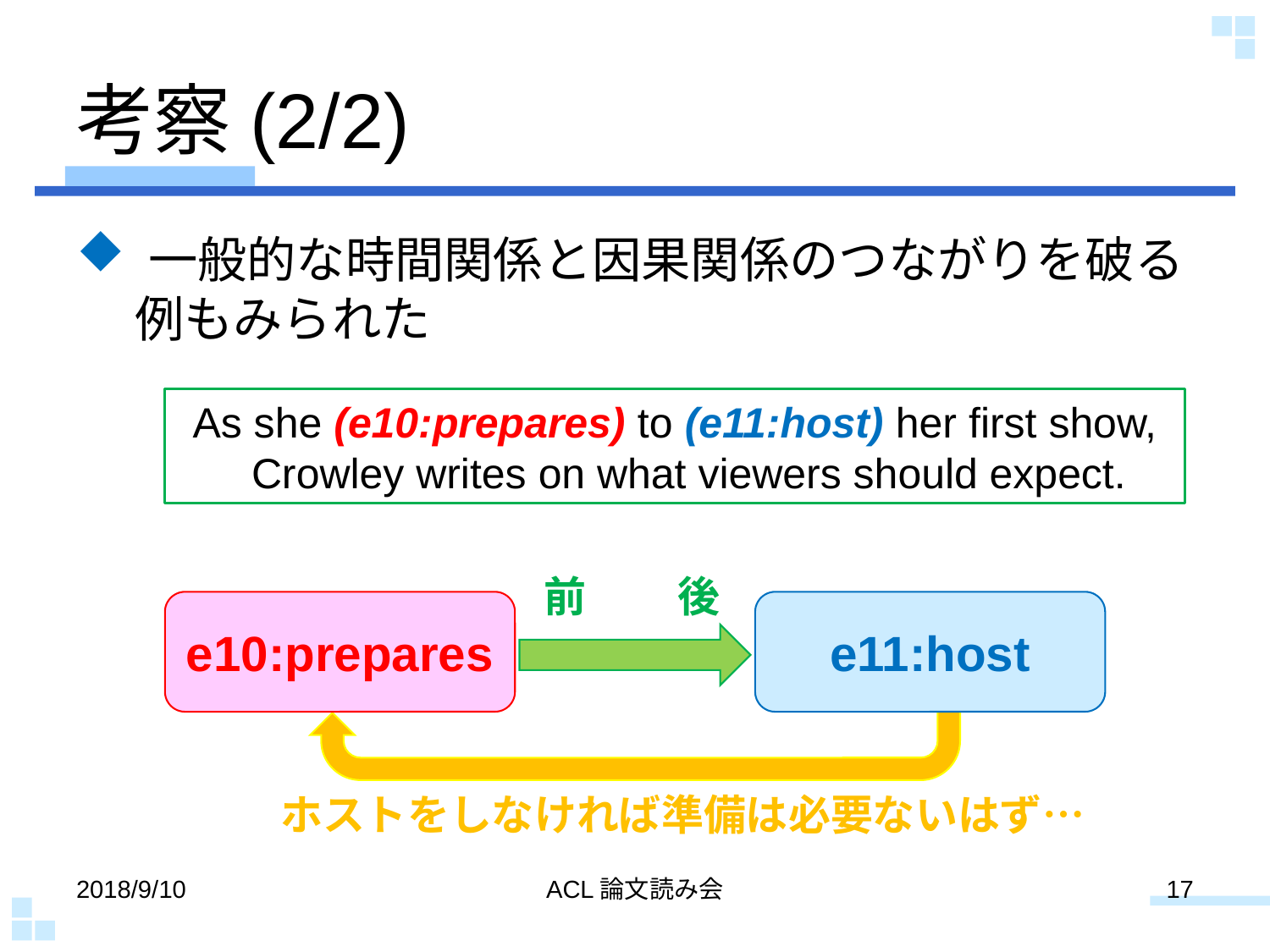

# 考察(2/2)
 一般的な時間関係と因果関係のつながりを破る
 例もみられた
As she (e10:prepares) to (e11:host) her first show, Crowley writes on what viewers should expect.
前
後
e10:prepares
e11:host

ホストをしなければ準備は必要ないはず…
2018/9/10
ACL論文読み会
17